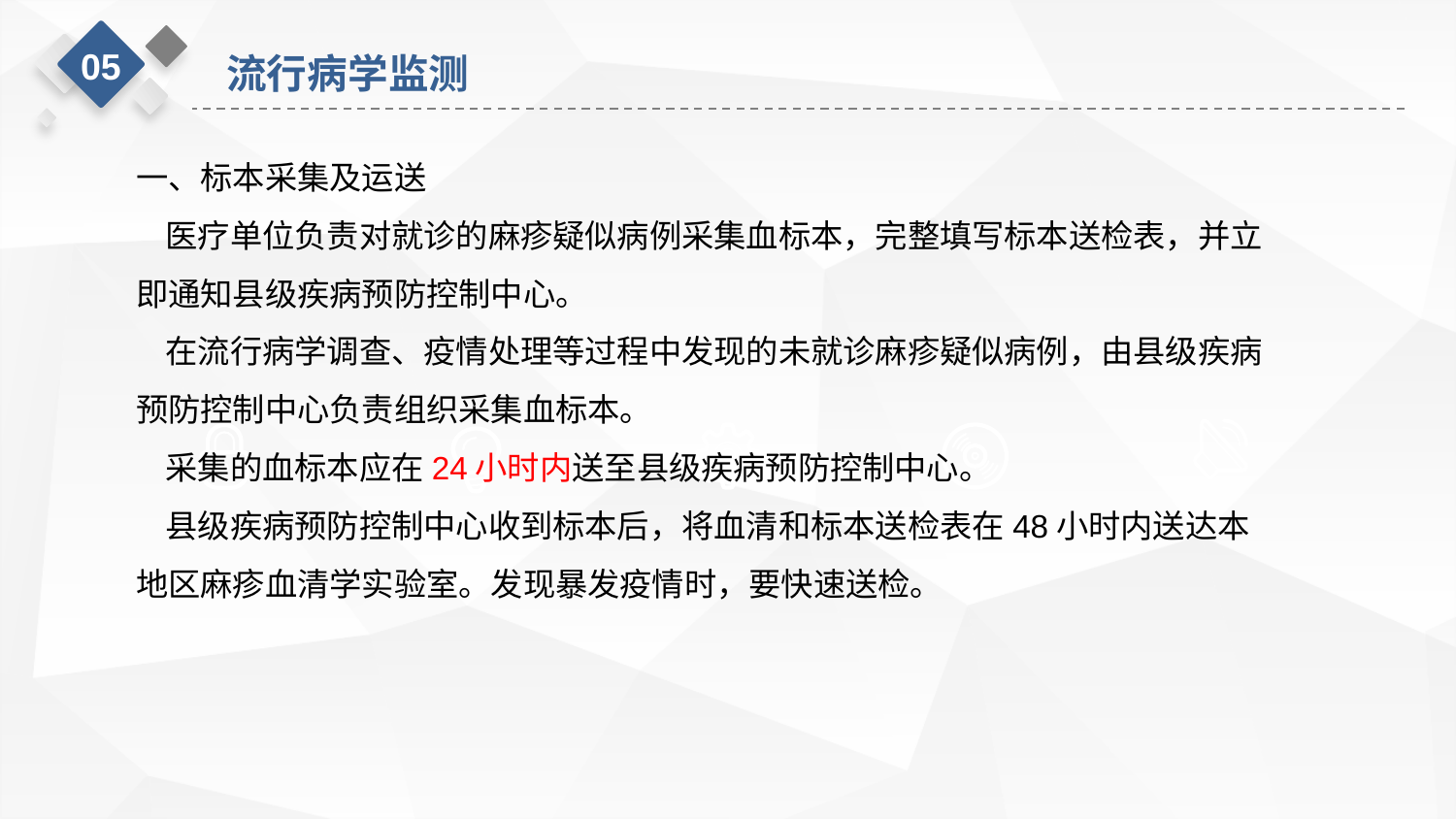

05

流行病学监测
一、标本采集及运送
   医疗单位负责对就诊的麻疹疑似病例采集血标本，完整填写标本送检表，并立即通知县级疾病预防控制中心。
   在流行病学调查、疫情处理等过程中发现的未就诊麻疹疑似病例，由县级疾病预防控制中心负责组织采集血标本。
   采集的血标本应在24小时内送至县级疾病预防控制中心。
   县级疾病预防控制中心收到标本后，将血清和标本送检表在48小时内送达本地区麻疹血清学实验室。发现暴发疫情时，要快速送检。